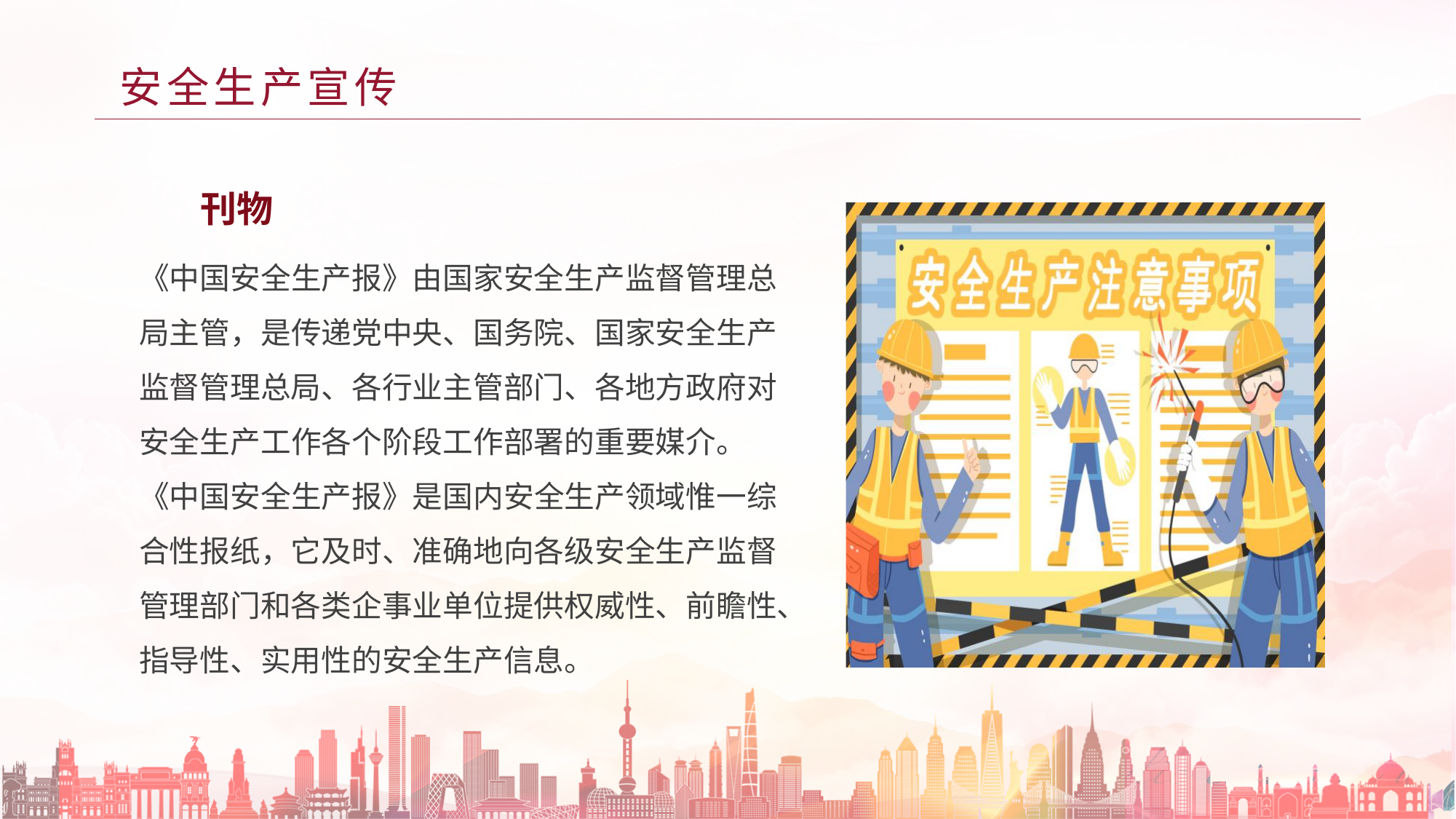

安全生产宣传
刊物

《中国安全生产报》由国家安全生产监督管理总局主管，是传递党中央、国务院、国家安全生产监督管理总局、各行业主管部门、各地方政府对安全生产工作各个阶段工作部署的重要媒介。《中国安全生产报》是国内安全生产领域惟一综合性报纸，它及时、准确地向各级安全生产监督管理部门和各类企事业单位提供权威性、前瞻性、指导性、实用性的安全生产信息。